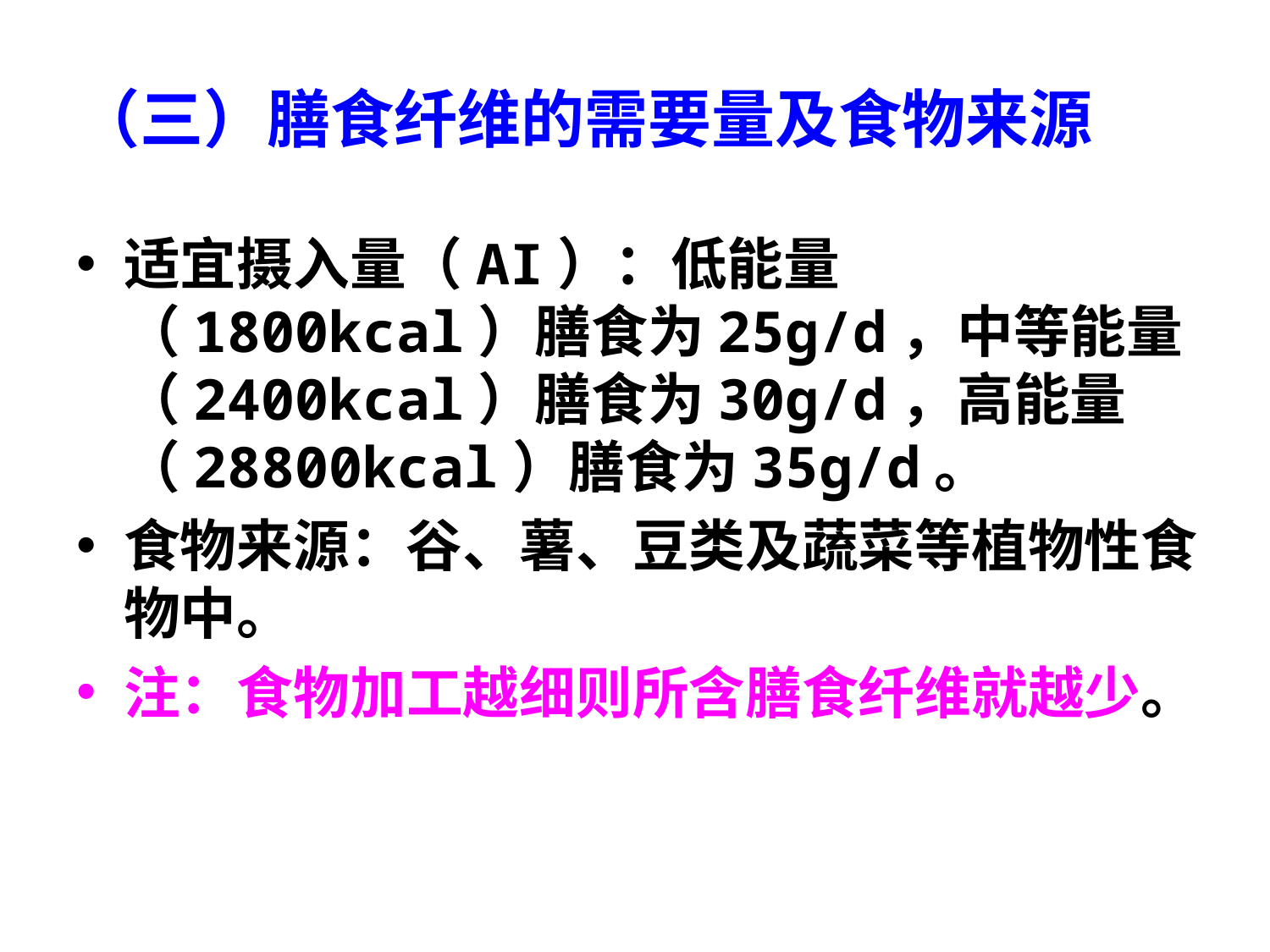

# （三）膳食纤维的需要量及食物来源
适宜摄入量（AI）：低能量（1800kcal）膳食为25g/d，中等能量（2400kcal）膳食为30g/d，高能量（28800kcal）膳食为35g/d。
食物来源：谷、薯、豆类及蔬菜等植物性食物中。
注：食物加工越细则所含膳食纤维就越少。